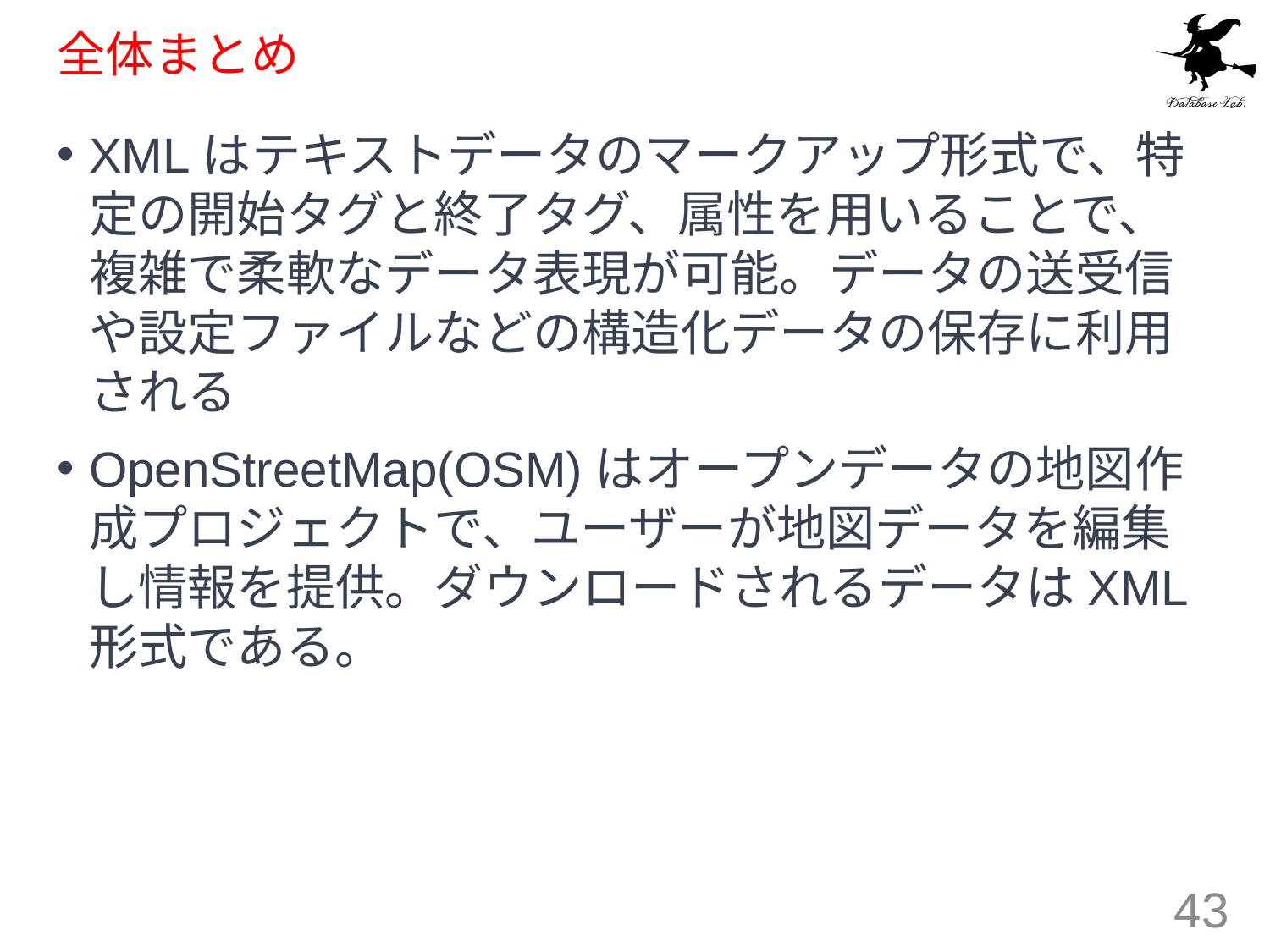

# 全体まとめ
XMLはテキストデータのマークアップ形式で、特定の開始タグと終了タグ、属性を用いることで、複雑で柔軟なデータ表現が可能。データの送受信や設定ファイルなどの構造化データの保存に利用される
OpenStreetMap(OSM)はオープンデータの地図作成プロジェクトで、ユーザーが地図データを編集し情報を提供。ダウンロードされるデータはXML
形式である。
43